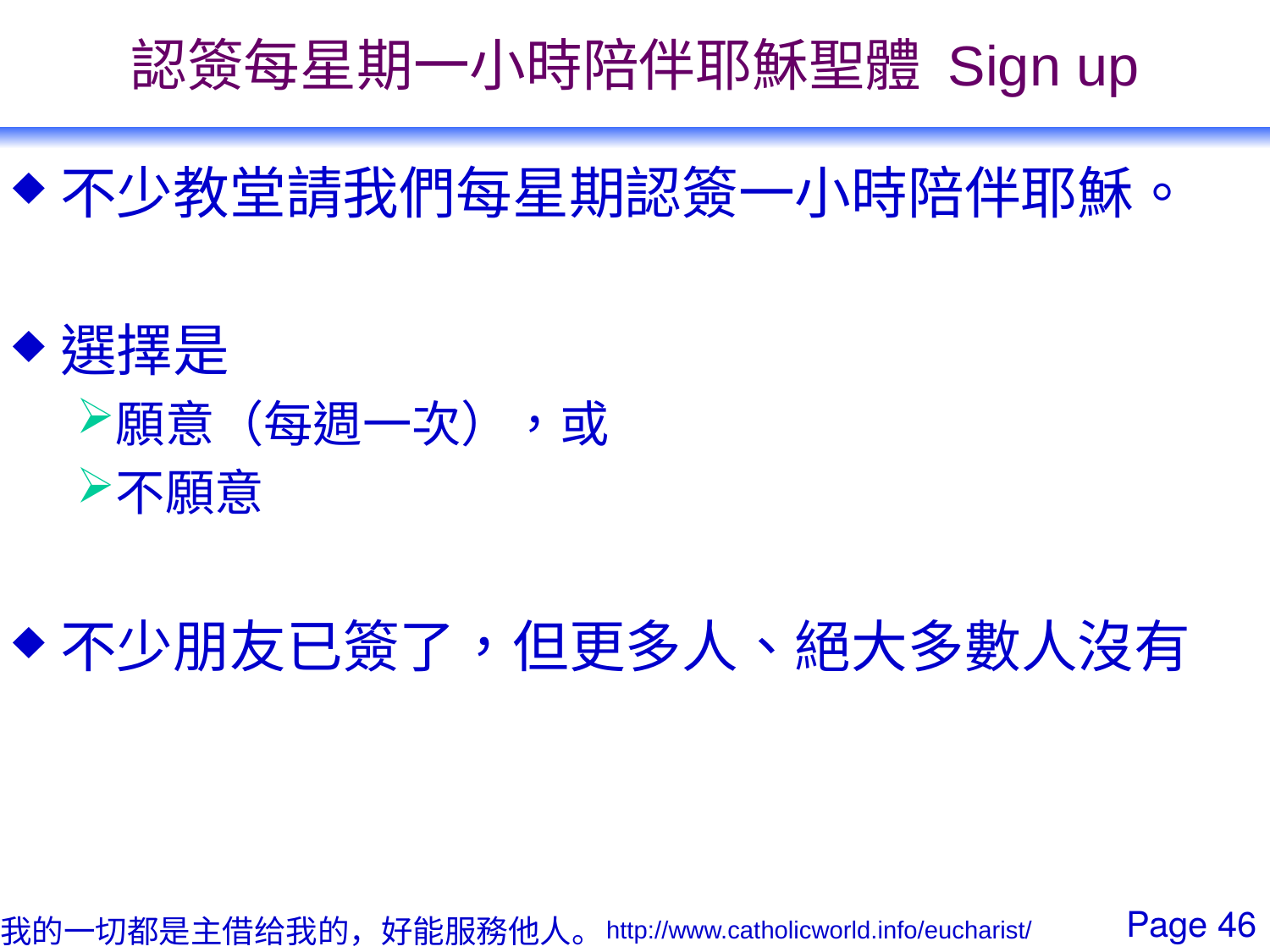

# 認簽每星期一小時陪伴耶穌聖體 Sign up
不少教堂請我們每星期認簽一小時陪伴耶穌。

選擇是
願意（每週一次），或
不願意

不少朋友已簽了，但更多人、絕大多數人沒有